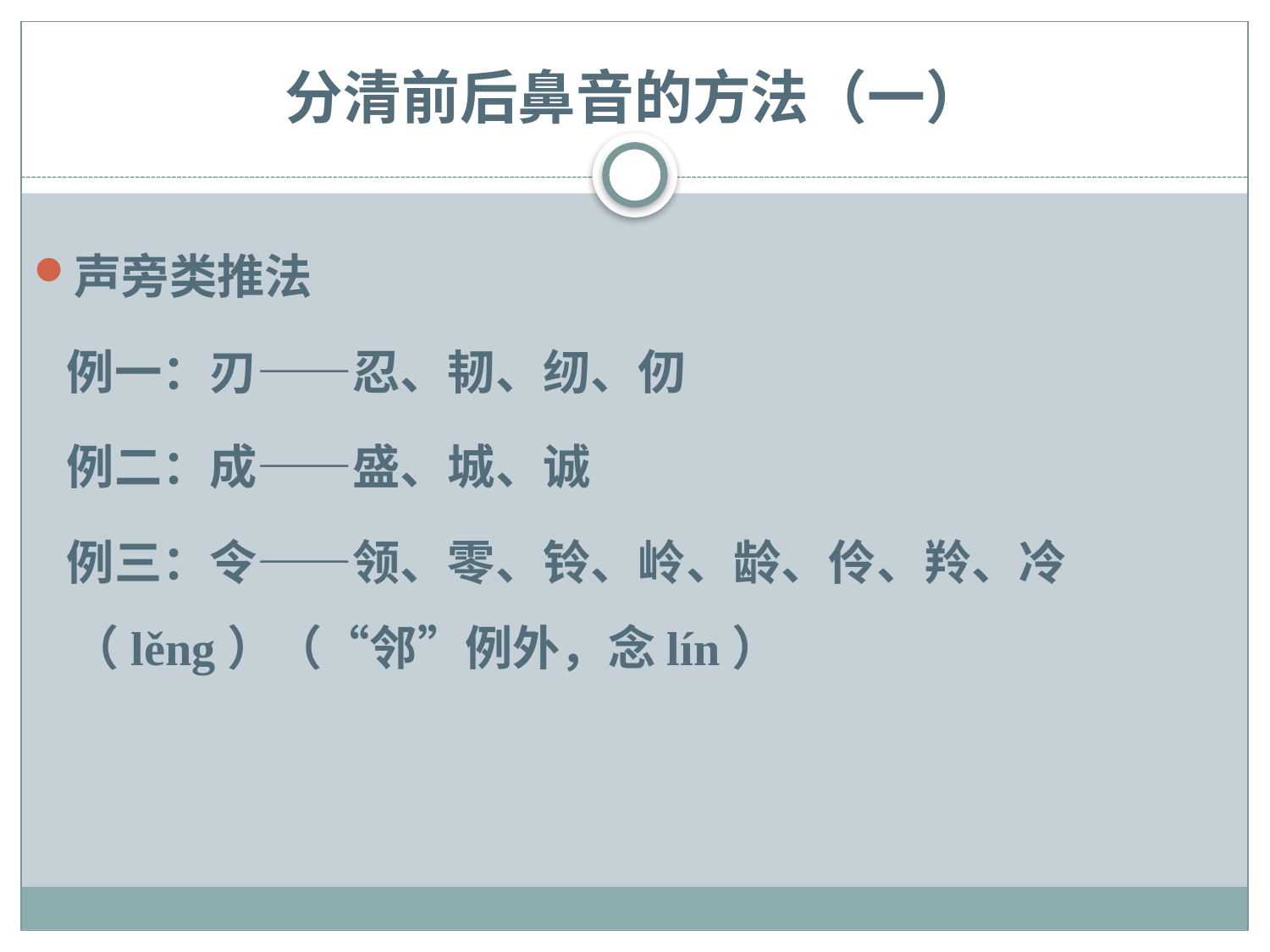

# 分清前后鼻音的方法（一）
声旁类推法
  例一：刃——忍、韧、纫、仞
  例二：成——盛、城、诚
  例三：令——领、零、铃、岭、龄、伶、羚、冷（lěng）（“邻”例外，念lín）